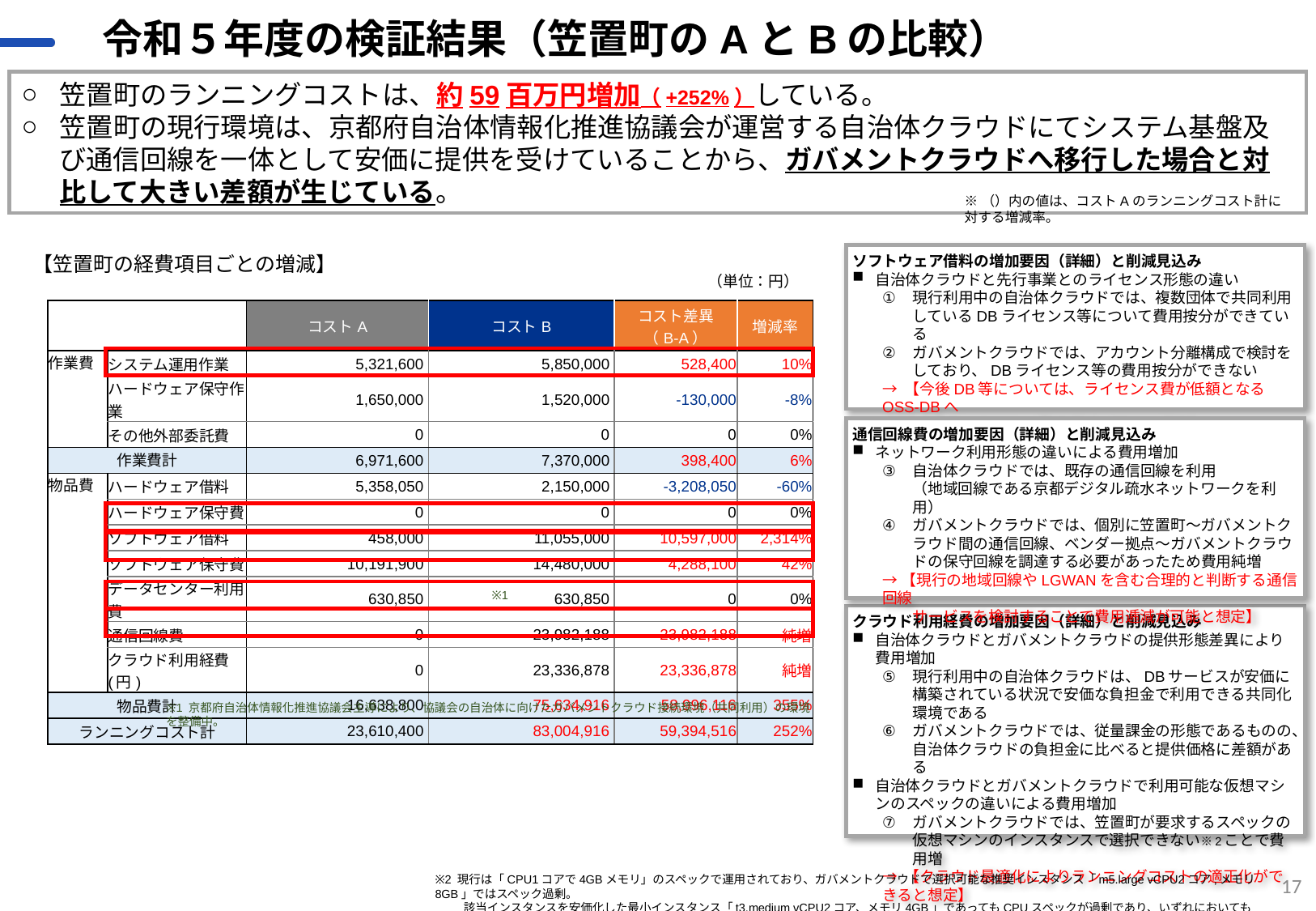

# 令和５年度の検証結果（笠置町のAとBの比較）
笠置町のランニングコストは、約59百万円増加（+252%）している。
笠置町の現行環境は、京都府自治体情報化推進協議会が運営する自治体クラウドにてシステム基盤及び通信回線を一体として安価に提供を受けていることから、ガバメントクラウドへ移行した場合と対比して大きい差額が生じている。
※（）内の値は、コストAのランニングコスト計に対する増減率。
【笠置町の経費項目ごとの増減】
ソフトウェア借料の増加要因（詳細）と削減見込み
自治体クラウドと先行事業とのライセンス形態の違い
現行利用中の自治体クラウドでは、複数団体で共同利用しているDBライセンス等について費用按分ができている
ガバメントクラウドでは、アカウント分離構成で検討をしており、DBライセンス等の費用按分ができない
→ 【今後DB等については、ライセンス費が低額となるOSS-DBへ
　　　変更することで費用逓減が可能と想定】
（単位：円）
|  |  | コストA | コストB | コスト差異 （B-A） | 増減率 |
| --- | --- | --- | --- | --- | --- |
| 作業費 | システム運用作業 | 5,321,600 | 5,850,000 | 528,400 | 10% |
|  | ハードウェア保守作業 | 1,650,000 | 1,520,000 | -130,000 | -8% |
|  | その他外部委託費 | 0 | 0 | 0 | 0% |
| 作業費計 |  | 6,971,600 | 7,370,000 | 398,400 | 6% |
| 物品費 | ハードウェア借料 | 5,358,050 | 2,150,000 | -3,208,050 | -60% |
|  | ハードウェア保守費 | 0 | 0 | 0 | 0% |
|  | ソフトウェア借料 | 458,000 | 11,055,000 | 10,597,000 | 2,314% |
|  | ソフトウェア保守費 | 10,191,900 | 14,480,000 | 4,288,100 | 42% |
|  | データセンター利用費 | 630,850 | 630,850 | 0 | 0% |
|  | 通信回線費 | 0 | 23,982,188 | 23,982,188 | 純増 |
|  | クラウド利用経費(円) | 0 | 23,336,878 | 23,336,878 | 純増 |
| 物品費計 |  | 16,638,800 | 75,634,916 | 58,996,116 | 355% |
| ランニングコスト計 |  | 23,610,400 | 83,004,916 | 59,394,516 | 252% |

通信回線費の増加要因（詳細）と削減見込み
ネットワーク利用形態の違いによる費用増加
自治体クラウドでは、既存の通信回線を利用
（地域回線である京都デジタル疏水ネットワークを利用）
ガバメントクラウドでは、個別に笠置町～ガバメントクラウド間の通信回線、ベンダー拠点～ガバメントクラウドの保守回線を調達する必要があったため費用純増
→【現行の地域回線やLGWANを含む合理的と判断する通信回線
　　サービスを検討することで費用逓減が可能と想定】

※1
クラウド利用経費の増加要因（詳細）と削減見込み
自治体クラウドとガバメントクラウドの提供形態差異により費用増加
現行利用中の自治体クラウドは、DBサービスが安価に構築されている状況で安価な負担金で利用できる共同化環境である
ガバメントクラウドでは、従量課金の形態であるものの、自治体クラウドの負担金に比べると提供価格に差額がある
自治体クラウドとガバメントクラウドで利用可能な仮想マシンのスペックの違いによる費用増加
ガバメントクラウドでは、笠置町が要求するスペックの仮想マシンのインスタンスで選択できない※2ことで費用増
→ 【クラウド最適化によりランニングコストの適正化ができると想定】

※1 京都府自治体情報化推進協議会主導により、協議会の自治体に向けたガバメントクラウド接続環境（共同利用）の環境を整備中。
17
※2 現行は「CPU1コアで4GBメモリ」のスペックで運用されており、ガバメントクラウドで選択可能な推奨インスタンス「m5.large vCPU2コア,メモリ8GB」ではスペック過剰。
　 　 該当インスタンスを安価化した最小インスタンス「t3.medium vCPU2コア、メモリ4GB」であってもCPUスペックが過剰であり、いずれにおいても費用逓減できない。